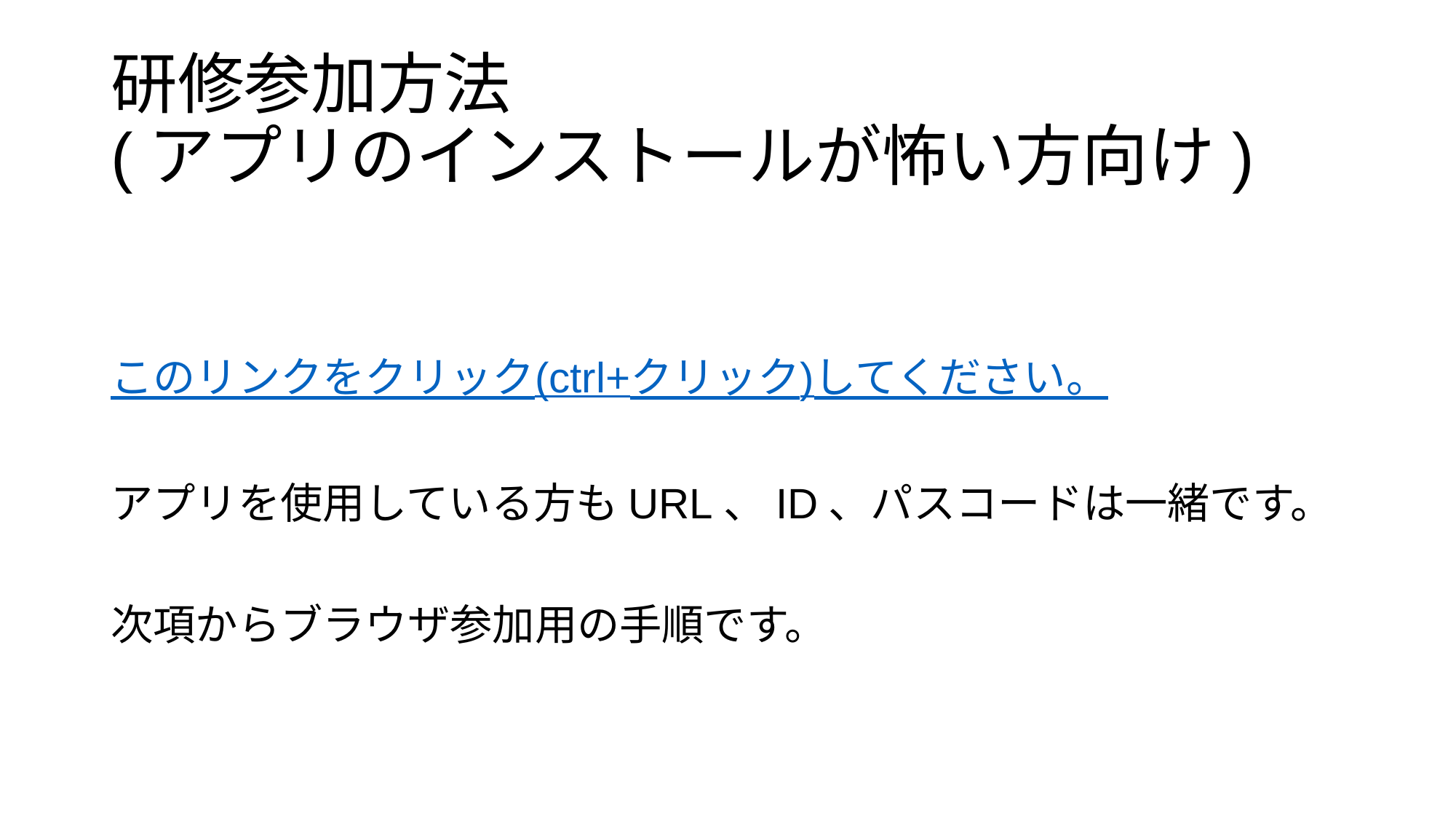

# 研修参加方法 (アプリのインストールが怖い方向け)

このリンクをクリック(ctrl+クリック)してください。

アプリを使用している方もURL、ID、パスコードは一緒です。

次項からブラウザ参加用の手順です。